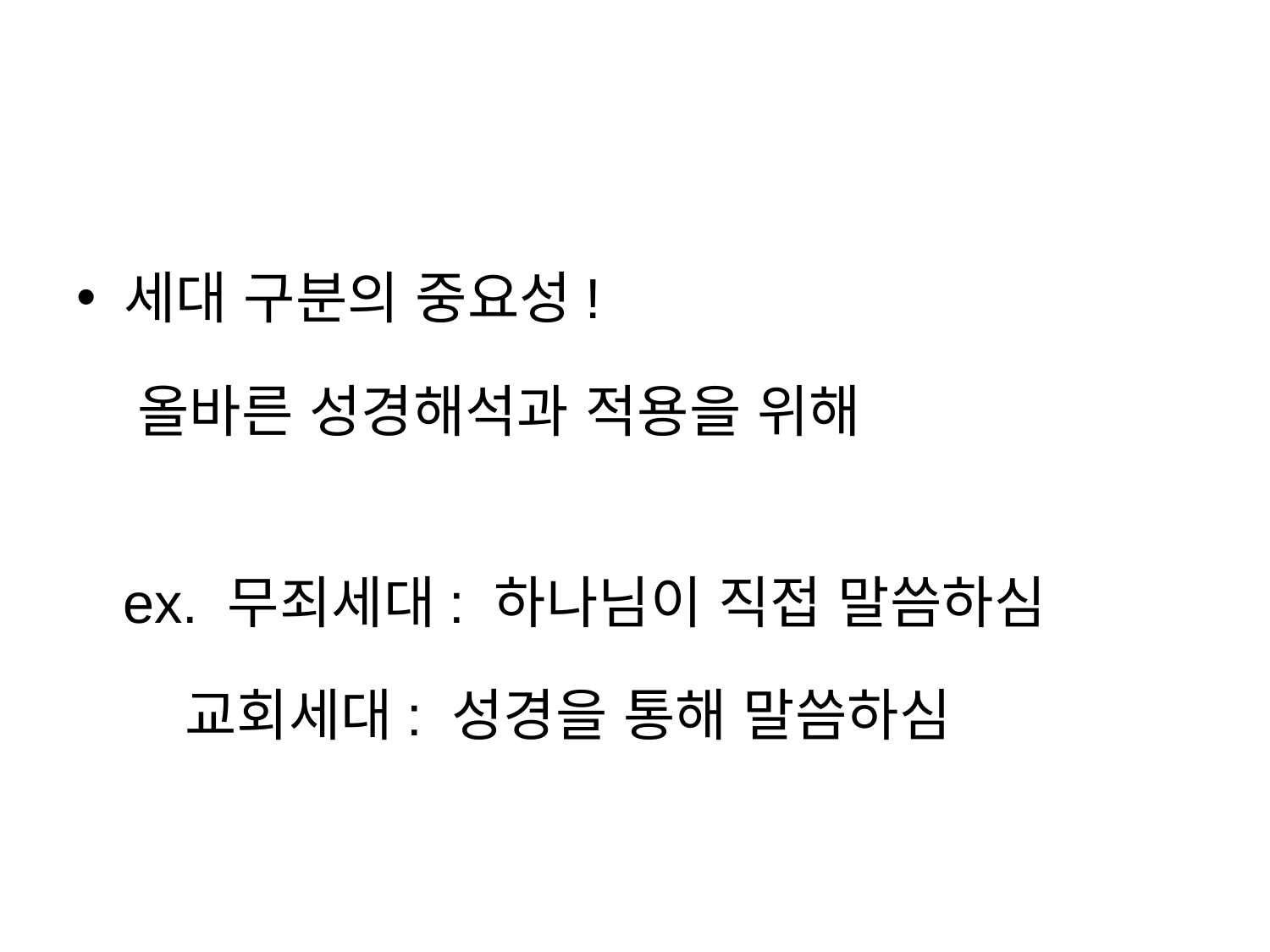

세대 구분의 중요성!
   올바른 성경해석과 적용을 위해

   ex. 무죄세대: 하나님이 직접 말씀하심
      교회세대: 성경을 통해 말씀하심